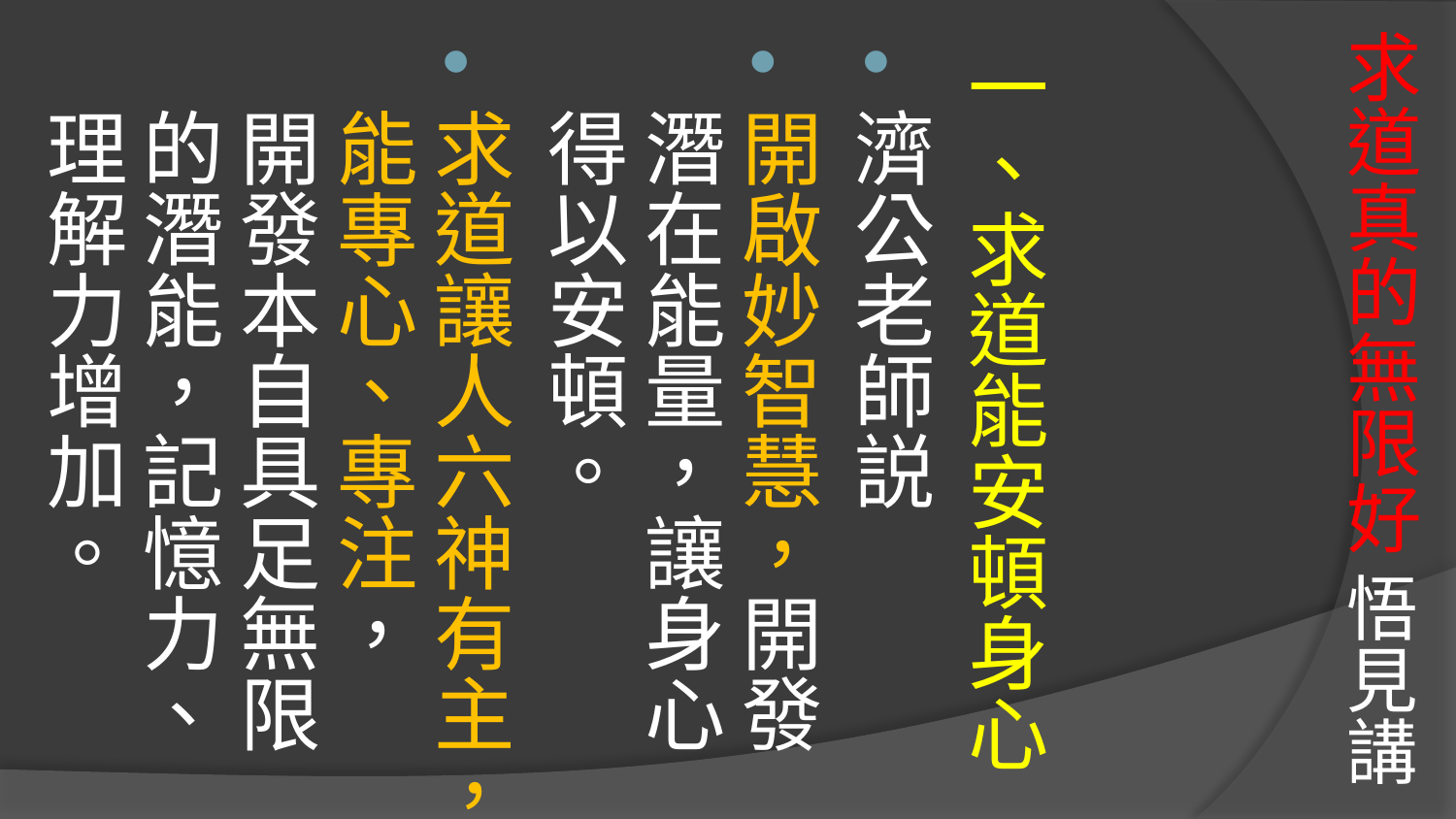

# 求道真的無限好 悟見講
一、求道能安頓身心
濟公老師説
開啟妙智慧，開發潛在能量，讓身心得以安頓。
求道讓人六神有主，能專心、專注，
開發本自具足無限的潛能，記憶力、理解力增加。